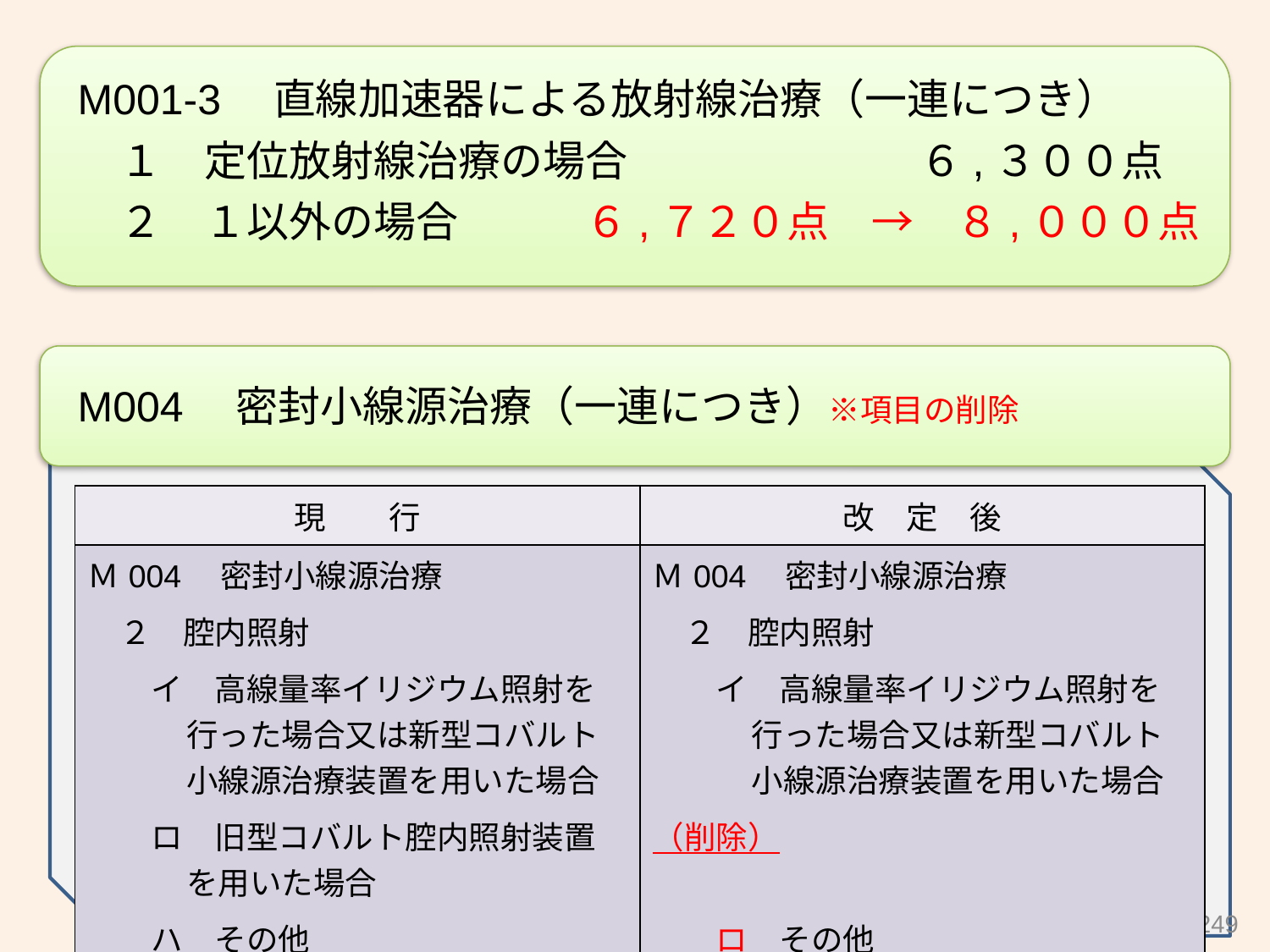

M001-3　直線加速器による放射線治療（一連につき）
　１　定位放射線治療の場合 　　　　　　   ６,３００点
　２　１以外の場合　　　６,７２０点　→　８,０００点

M004　密封小線源治療（一連につき）※項目の削除

| 現　　行 | 改　定　後 |
| --- | --- |
| Ｍ004　密封小線源治療 　２　腔内照射 　　イ　高線量率イリジウム照射を行った場合又は新型コバルト小線源治療装置を用いた場合 　　ロ　旧型コバルト腔内照射装置を用いた場合 　　ハ　その他 | Ｍ004　密封小線源治療 　２　腔内照射 　　イ　高線量率イリジウム照射を行った場合又は新型コバルト小線源治療装置を用いた場合 （削除） 　　ロ　その他 |
249